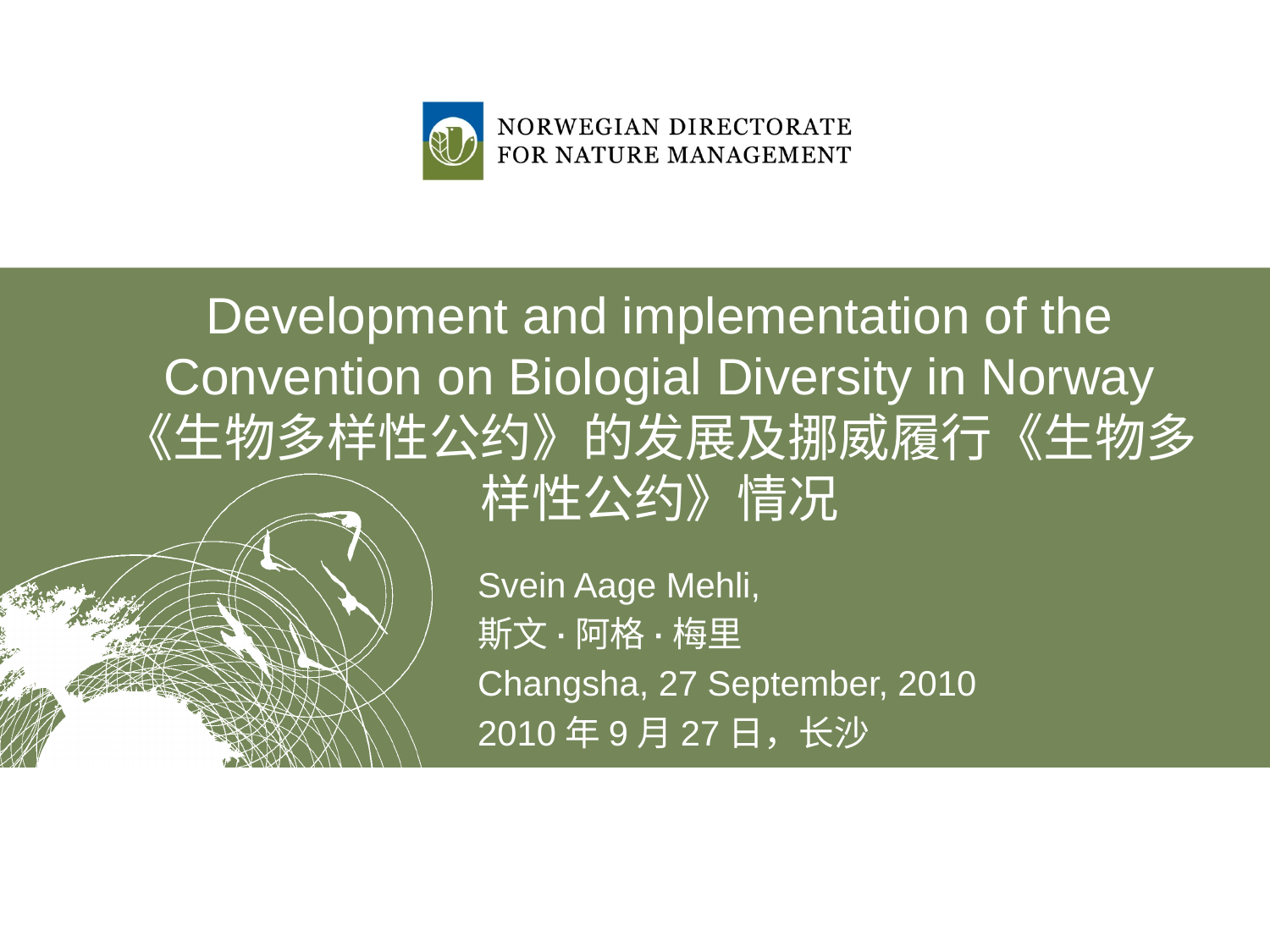

# Development and implementation of the Convention on Biologial Diversity in Norway 《生物多样性公约》的发展及挪威履行《生物多样性公约》情况
Svein Aage Mehli,
斯文·阿格·梅里
Changsha, 27 September, 2010
2010年9月27日，长沙